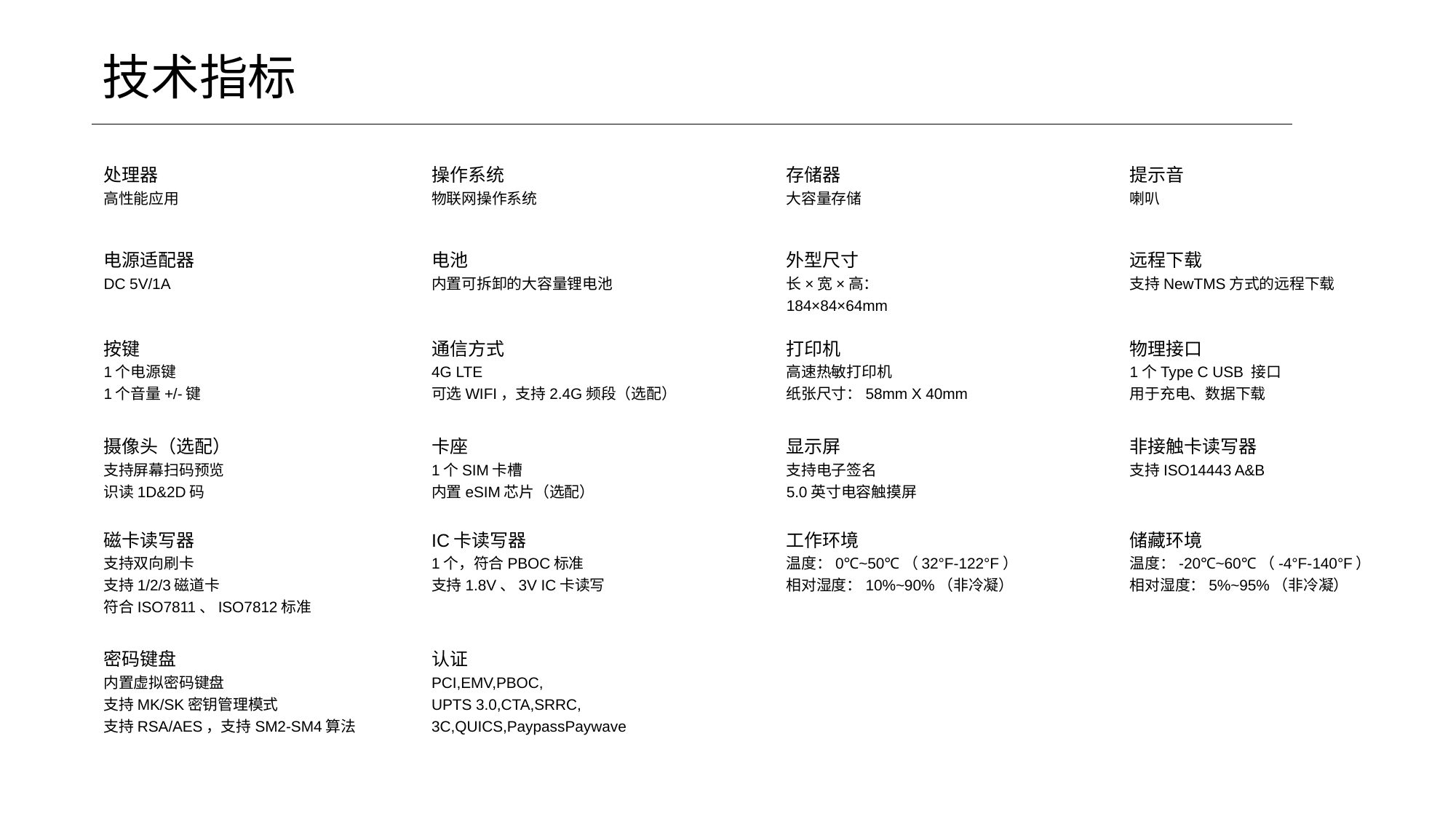

技术指标
处理器
高性能应用
操作系统
物联⽹操作系统
存储器
⼤容量存储
提示音
喇叭
电源适配器
DC 5V/1A
电池
内置可拆卸的⼤容量锂电池
外型尺寸
⻓×宽×⾼：
184×84×64mm
远程下载
⽀持NewTMS⽅式的远程下载
按键
1个电源键
1个⾳量+/-键
通信方式
4G LTE
可选WIFI，⽀持2.4G频段（选配）
打印机
⾼速热敏打印机
纸张尺寸：58mm X 40mm
物理接口
1个Type C USB 接⼝
⽤于充电、数据下载
摄像头（选配）
⽀持屏幕扫码预览
识读1D&2D码
卡座
1个SIM卡槽
内置eSIM芯⽚（选配）
显示屏
⽀持电⼦签名
5.0英⼨电容触摸屏
非接触卡读写器
支持ISO14443 A&B
磁卡读写器
支持双向刷卡
支持1/2/3磁道卡
符合ISO7811、ISO7812标准
IC卡读写器
1个，符合PBOC标准
支持1.8V、3V IC卡读写
⼯作环境
温度：0℃~50℃（32°F-122°F）
相对湿度：10%~90%（⾮冷凝）
储藏环境
温度：-20℃~60℃（-4°F-140°F）
相对湿度：5%~95%（⾮冷凝）
密码键盘
内置虚拟密码键盘
支持MK/SK密钥管理模式
支持RSA/AES，支持SM2-SM4算法
认证
PCI,EMV,PBOC,
UPTS 3.0,CTA,SRRC,
3C,QUICS,PaypassPaywave